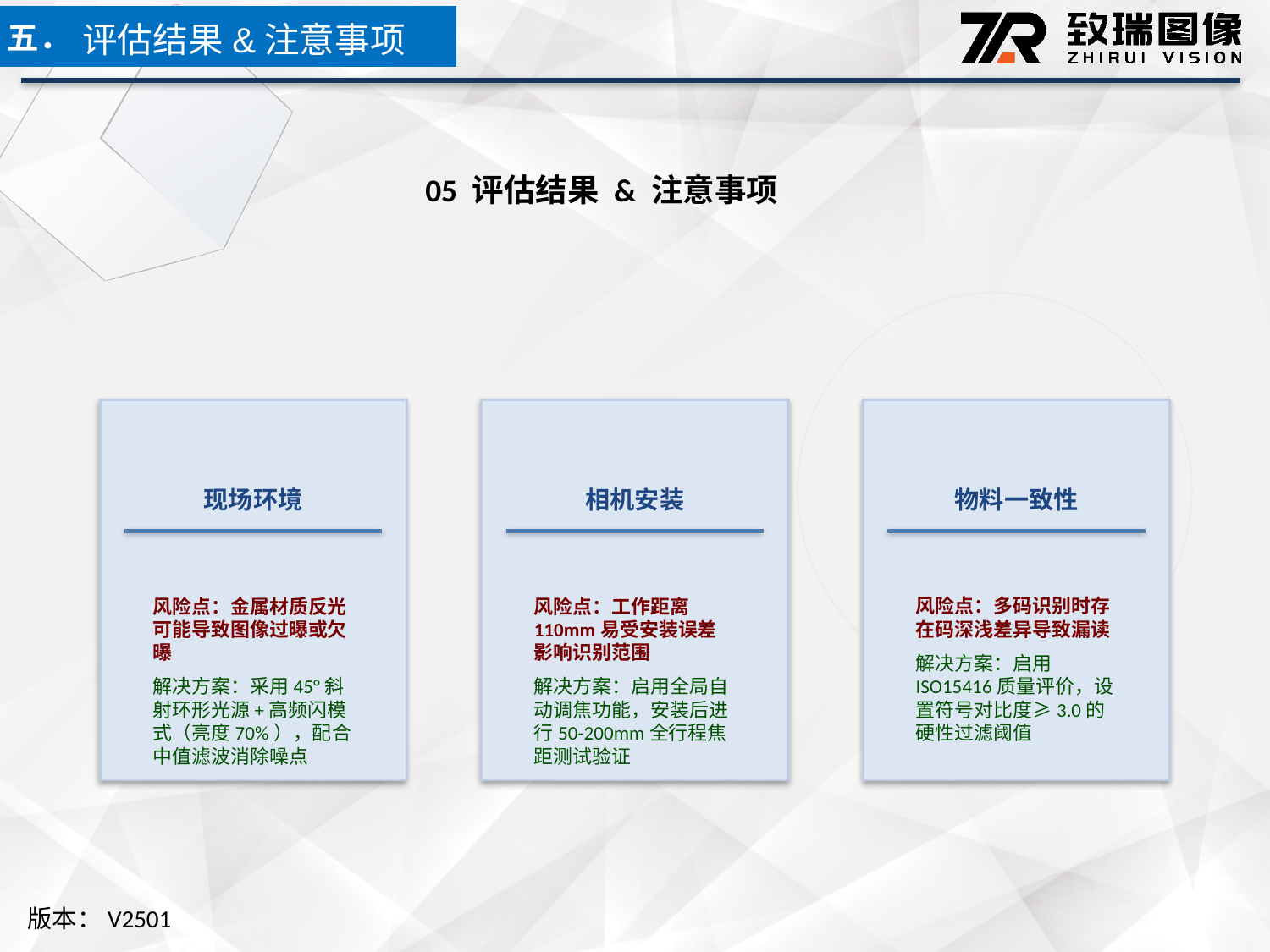

五．
评估结果&注意事项

05 评估结果 & 注意事项

现场环境

相机安装

物料一致性

风险点：金属材质反光可能导致图像过曝或欠曝
解决方案：采用45°斜射环形光源+高频闪模式（亮度70%），配合中值滤波消除噪点

风险点：工作距离110mm易受安装误差影响识别范围
解决方案：启用全局自动调焦功能，安装后进行50-200mm全行程焦距测试验证

风险点：多码识别时存在码深浅差异导致漏读
解决方案：启用ISO15416质量评价，设置符号对比度≥3.0的硬性过滤阈值